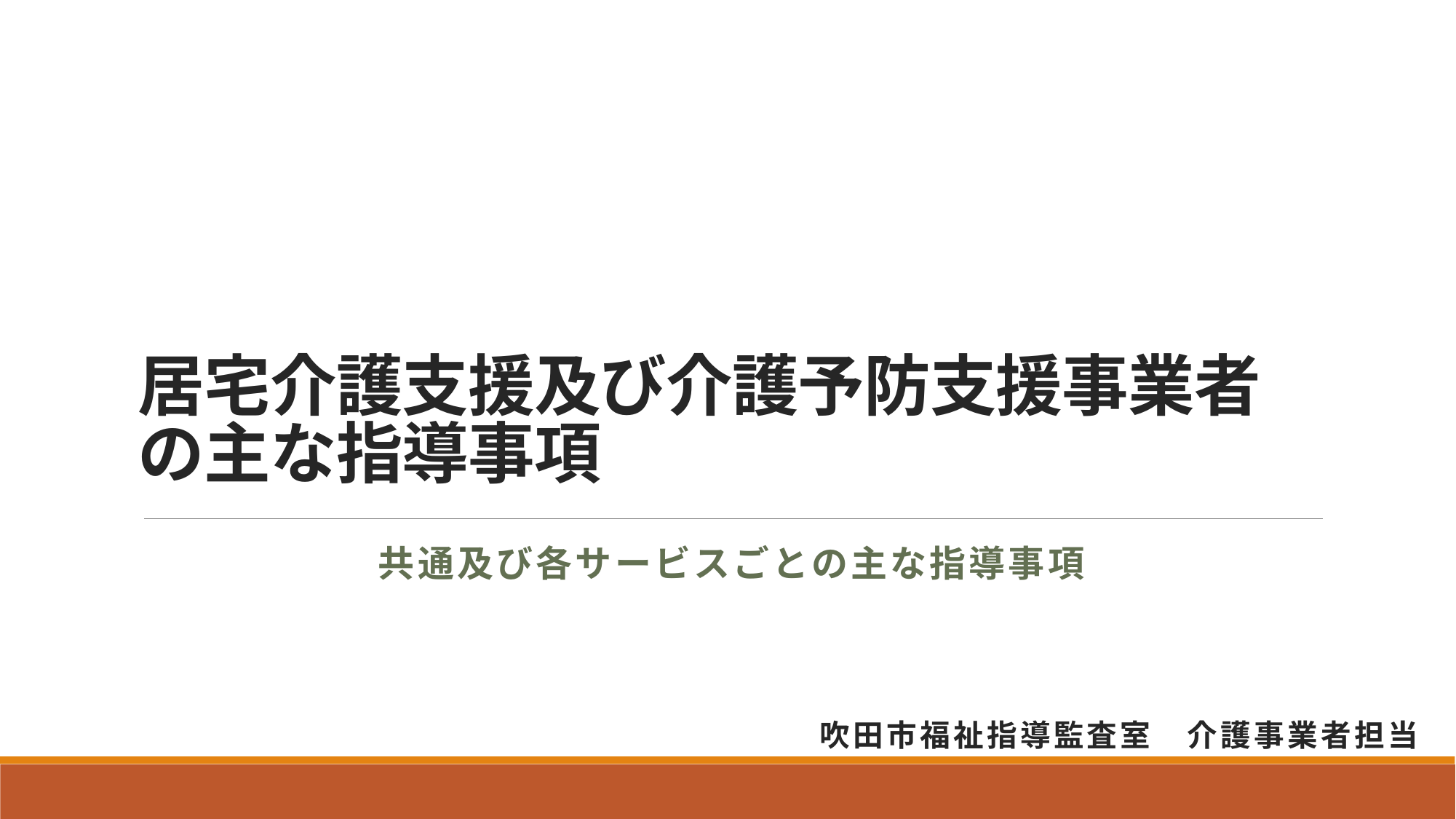

# 居宅介護支援及び介護予防支援事業者の主な指導事項
共通及び各サービスごとの主な指導事項
吹田市福祉指導監査室　介護事業者担当